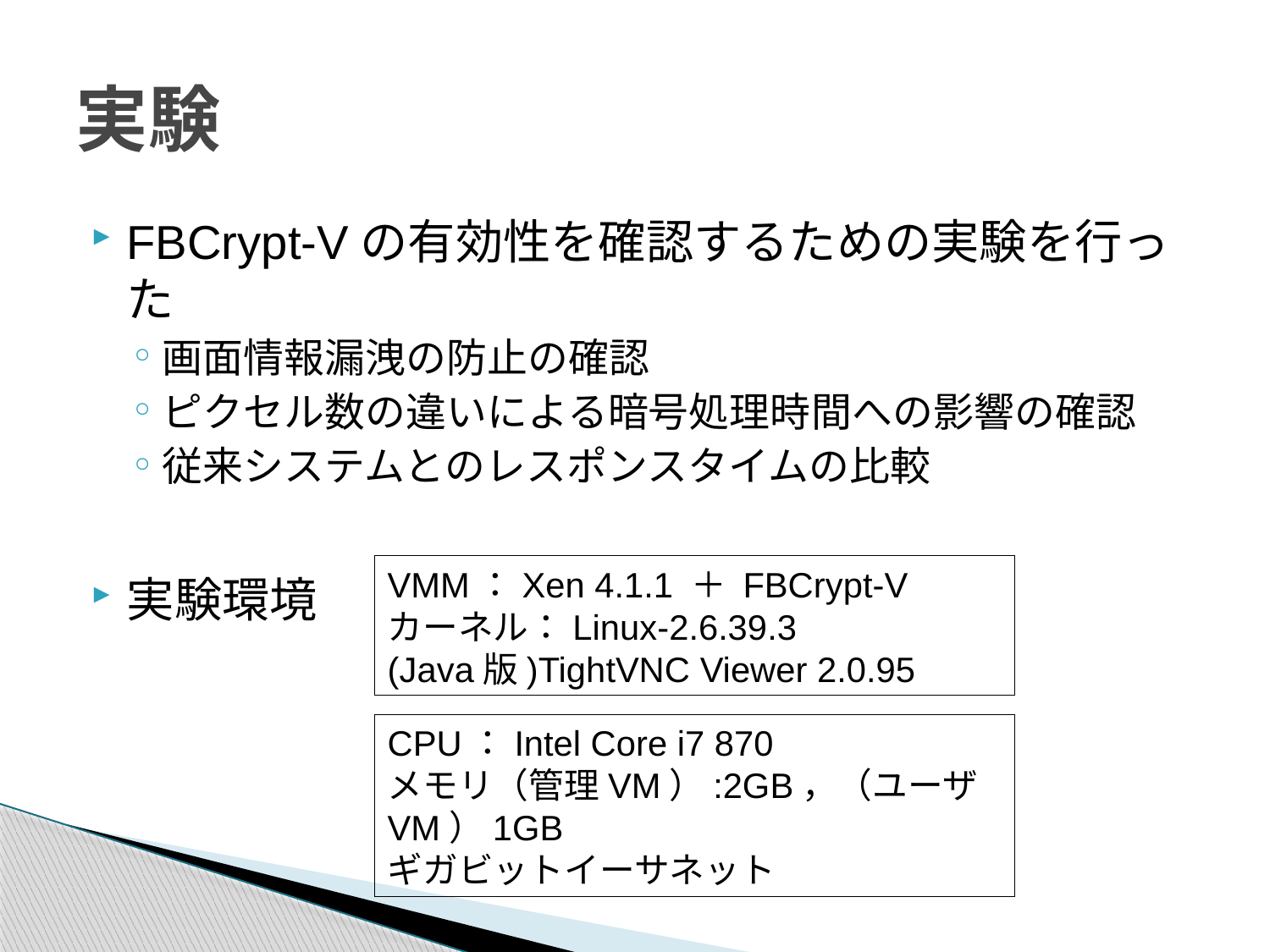

# 実験
FBCrypt-Vの有効性を確認するための実験を行った
画面情報漏洩の防止の確認
ピクセル数の違いによる暗号処理時間への影響の確認
従来システムとのレスポンスタイムの比較

実験環境

VMM：Xen 4.1.1 ＋ FBCrypt-V
カーネル：Linux-2.6.39.3
(Java版)TightVNC Viewer 2.0.95
CPU：Intel Core i7 870
メモリ（管理VM）:2GB，（ユーザVM）1GB
ギガビットイーサネット